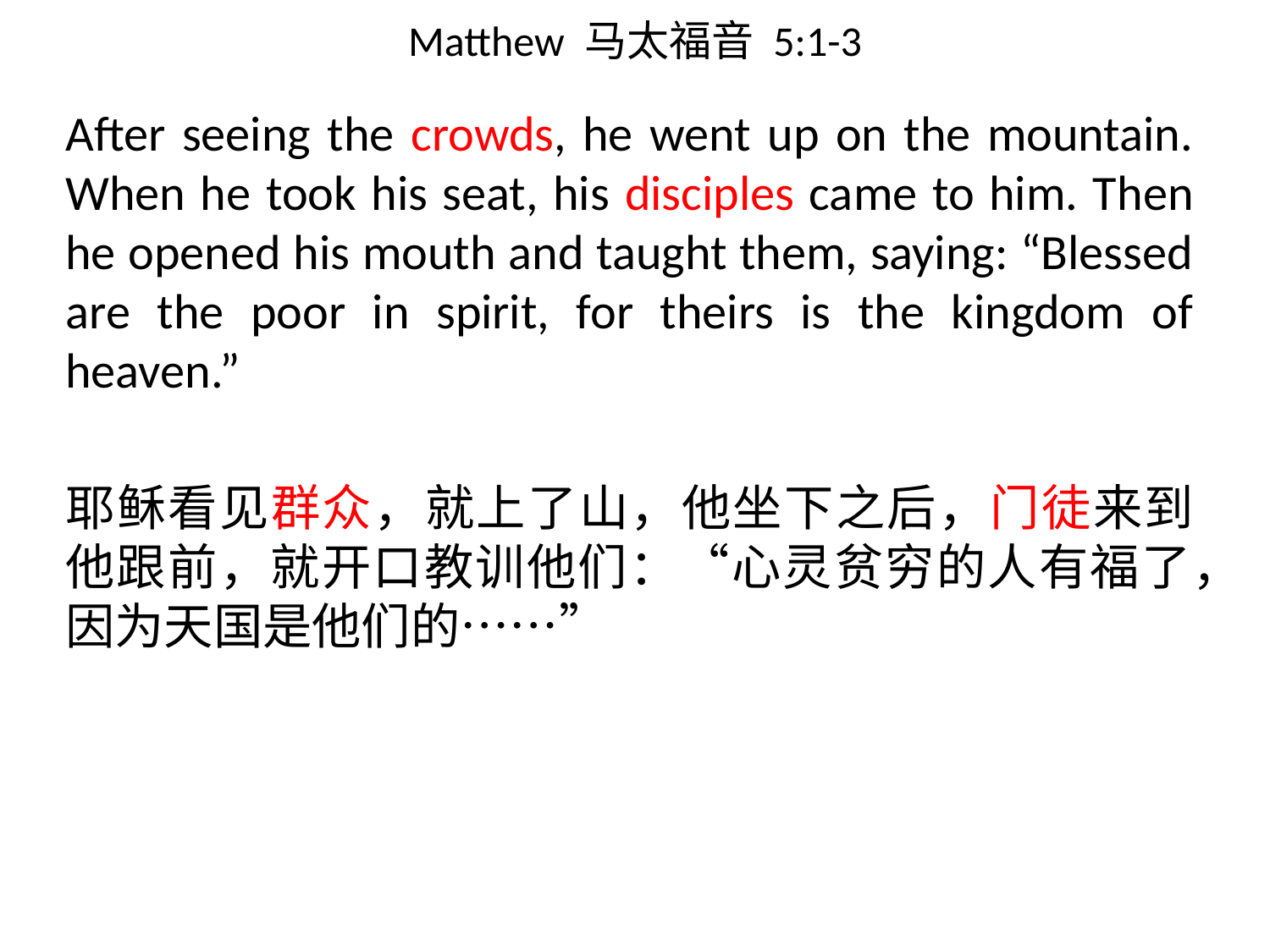

# Matthew 马太福音 5:1-3
After seeing the crowds, he went up on the mountain. When he took his seat, his disciples came to him. Then he opened his mouth and taught them, saying: “Blessed are the poor in spirit, for theirs is the kingdom of heaven.”

耶稣看见群众，就上了山，他坐下之后，门徒来到他跟前，就开口教训他们：“心灵贫穷的人有福了，因为天国是他们的……”